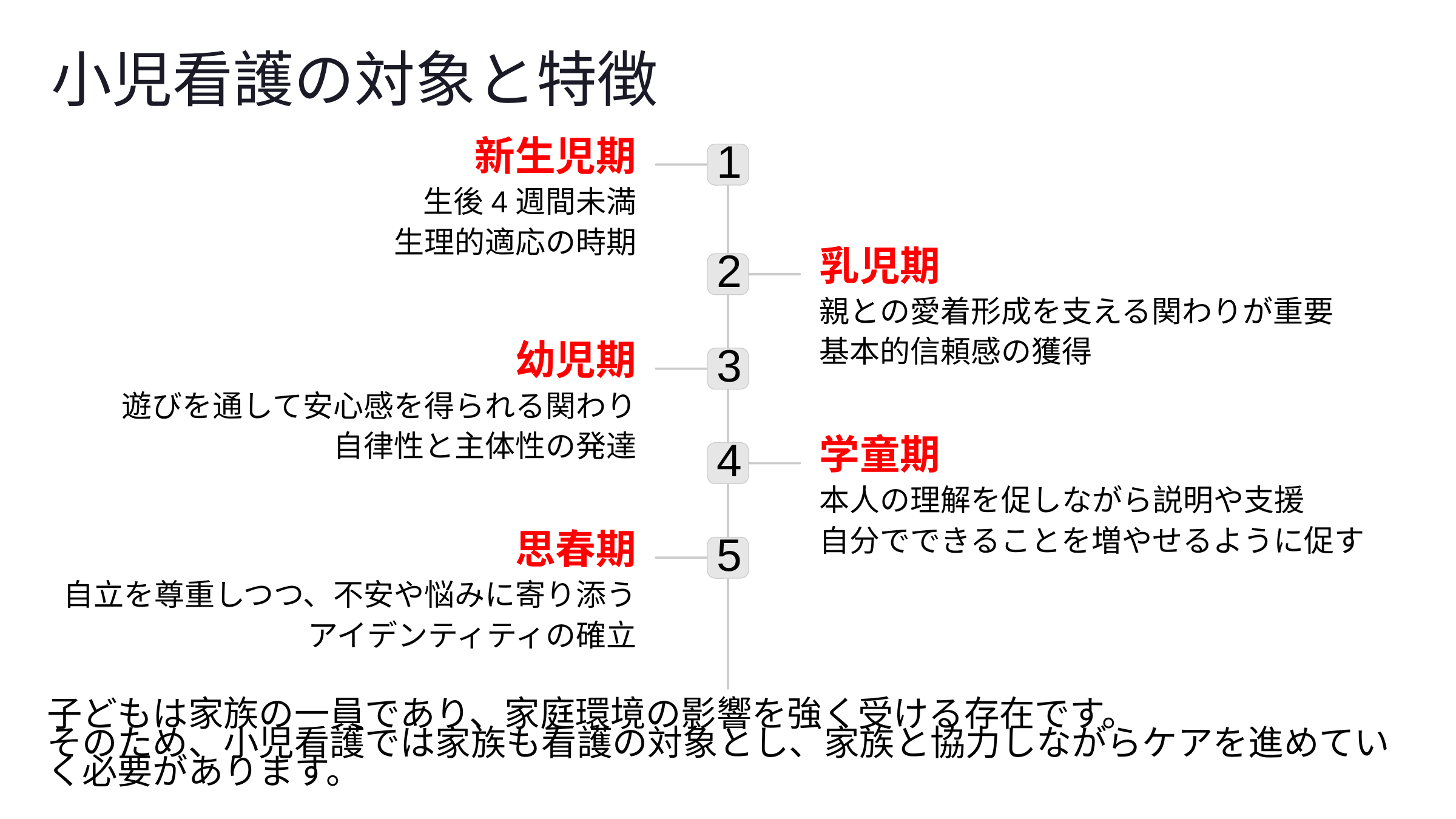

小児看護の対象と特徴

新生児期
1

生後4週間未満
生理的適応の時期

乳児期
2

親との愛着形成を支える関わりが重要
基本的信頼感の獲得

幼児期
3

遊びを通して安心感を得られる関わり
自律性と主体性の発達

学童期
4

本人の理解を促しながら説明や支援
自分でできることを増やせるように促す

思春期
5

自立を尊重しつつ、不安や悩みに寄り添う
アイデンティティの確立
子どもは家族の一員であり、家庭環境の影響を強く受ける存在です。
そのため、小児看護では家族も看護の対象とし、家族と協力しながらケアを進めていく必要があります。